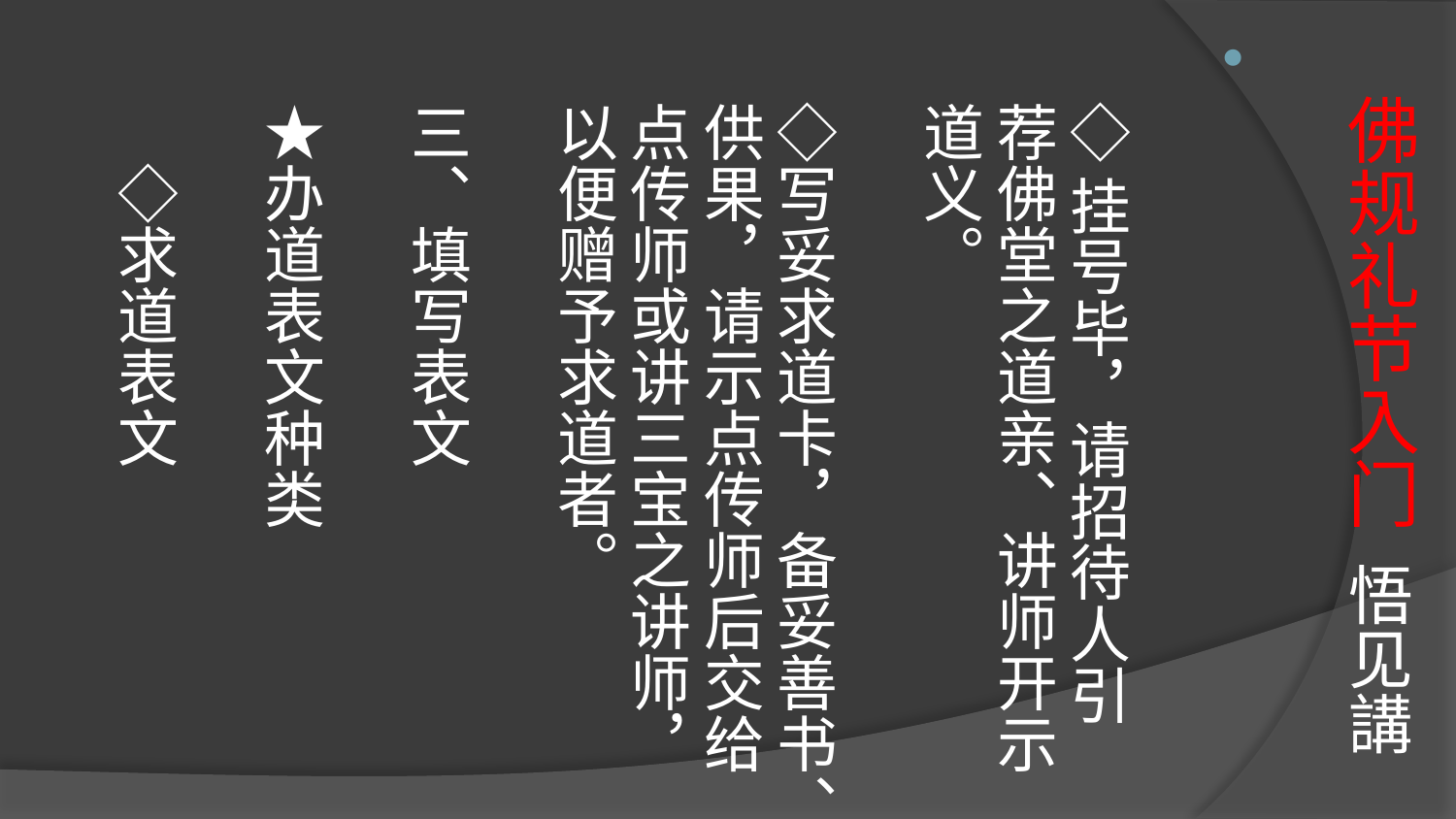

# 佛规礼节入门  悟见講
◇挂号毕，请招待人引荐佛堂之道亲、讲师开示道义。
◇写妥求道卡，备妥善书、供果，请示点传师后交给点传师或讲三宝之讲师，以便赠予求道者。
三、填写表文
★办道表文种类
　◇求道表文